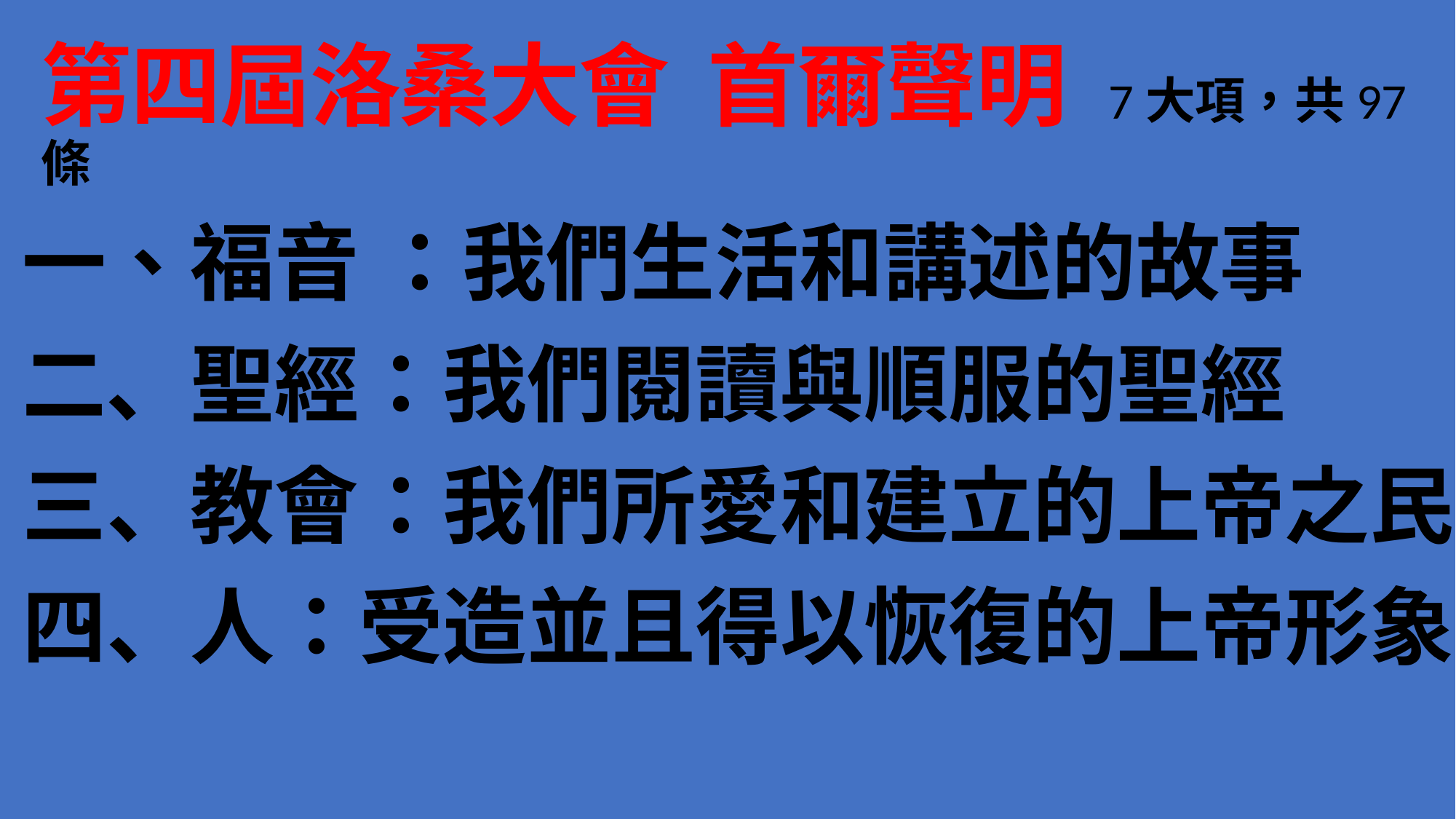

# 第四屆洛桑大會  首爾聲明 7大項，共97條

一、福音 ：我們生活和講述的故事
二、聖經：我們閱讀與順服的聖經
三、教會：我們所愛和建立的上帝之民
四、人：受造並且得以恢復的上帝形象